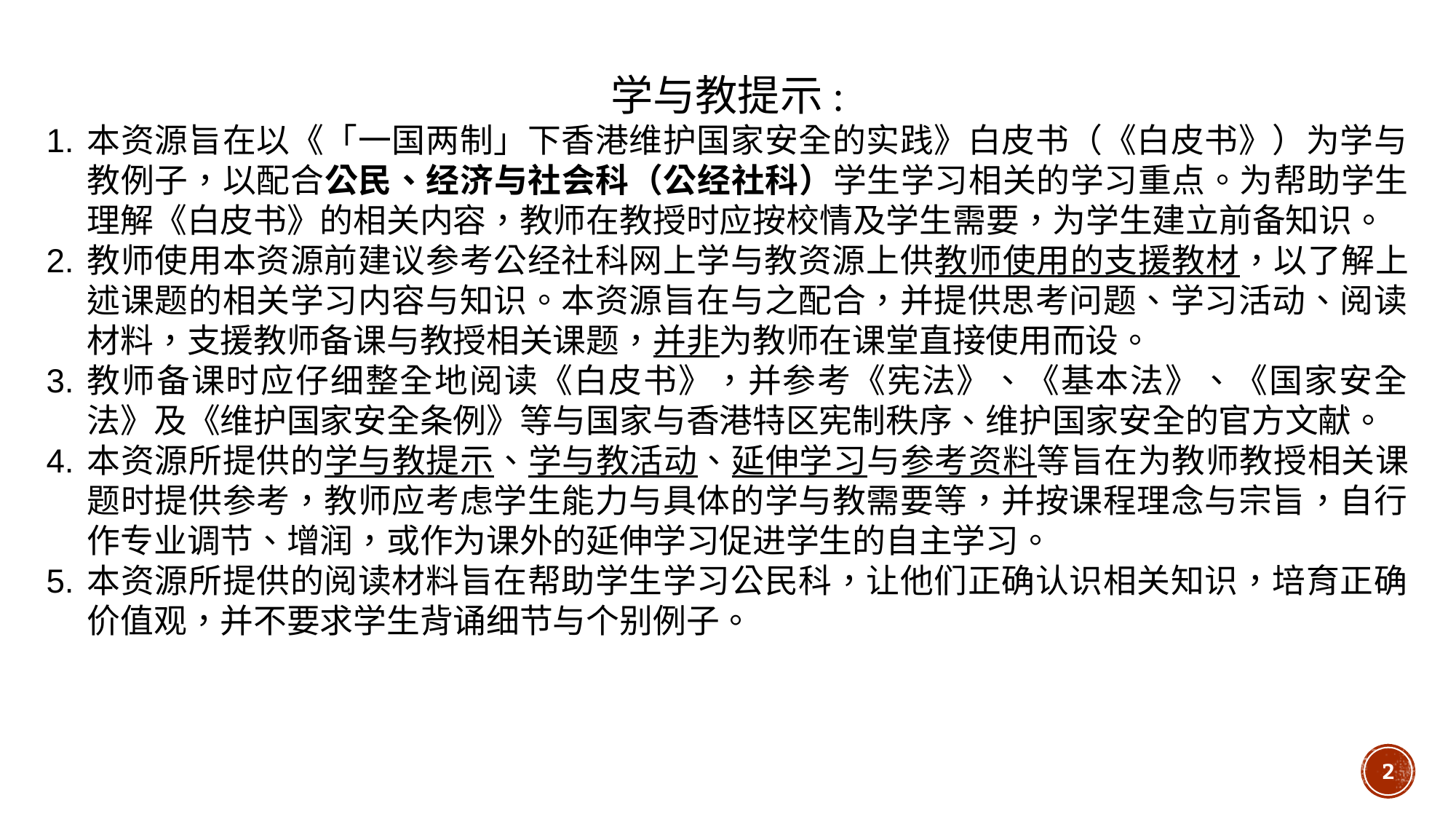

学与教提示:
本资源旨在以《「一国两制」下香港维护国家安全的实践》白皮书（《白皮书》）为学与教例子，以配合公民、经济与社会科（公经社科）学生学习相关的学习重点。为帮助学生理解《白皮书》的相关内容，教师在教授时应按校情及学生需要，为学生建立前备知识。
教师使用本资源前建议参考公经社科网上学与教资源上供教师使用的支援教材，以了解上述课题的相关学习内容与知识。本资源旨在与之配合，并提供思考问题、学习活动、阅读材料，支援教师备课与教授相关课题，并非为教师在课堂直接使用而设。
教师备课时应仔细整全地阅读《白皮书》，并参考《宪法》、《基本法》、《国家安全法》及《维护国家安全条例》等与国家与香港特区宪制秩序、维护国家安全的官方文献。
本资源所提供的学与教提示、学与教活动、延伸学习与参考资料等旨在为教师教授相关课题时提供参考，教师应考虑学生能力与具体的学与教需要等，并按课程理念与宗旨，自行作专业调节、增润，或作为课外的延伸学习促进学生的自主学习。
本资源所提供的阅读材料旨在帮助学生学习公民科，让他们正确认识相关知识，培育正确价值观，并不要求学生背诵细节与个别例子。
2